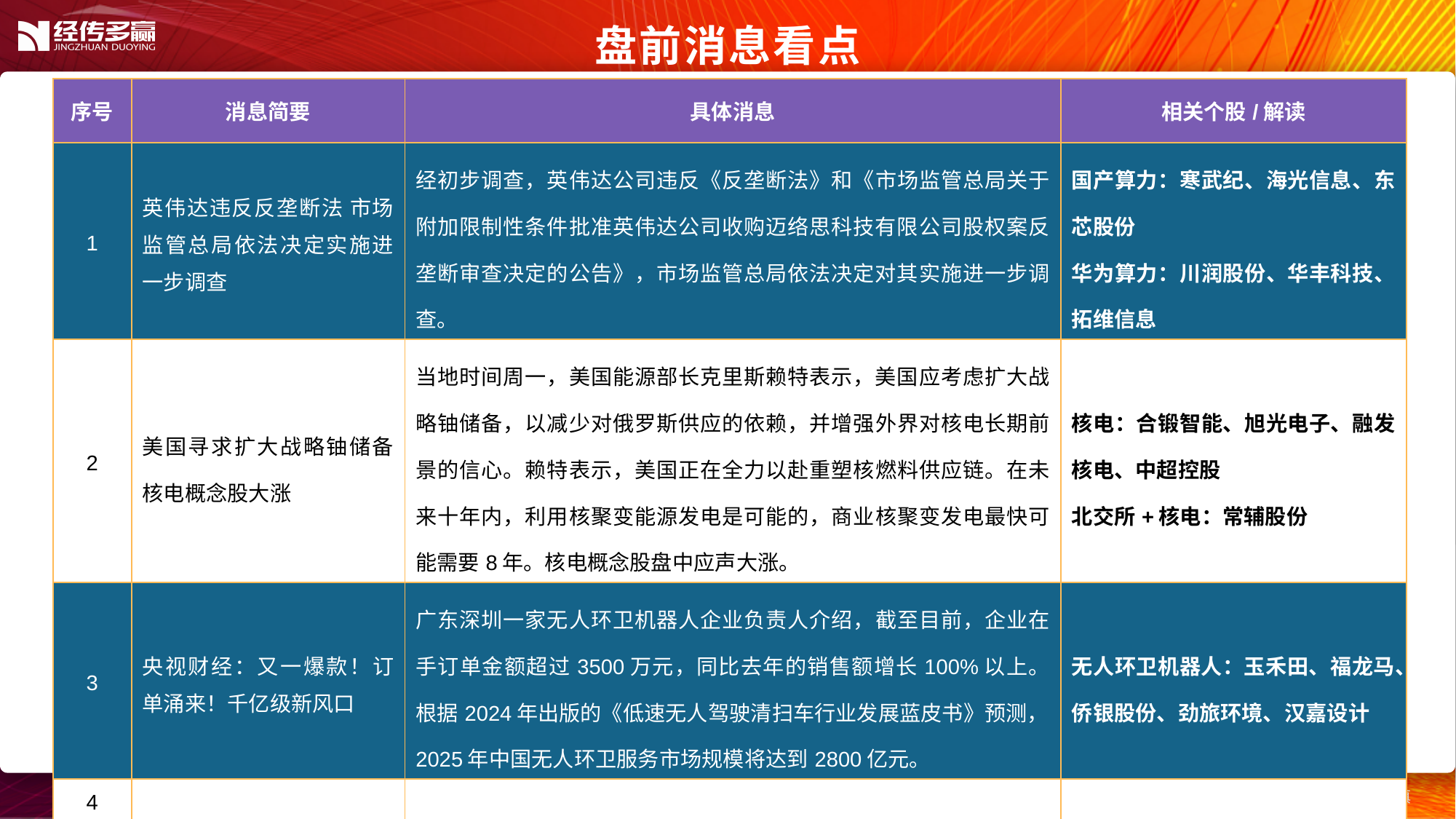

盘前消息看点
| 序号 | 消息简要 | 具体消息 | 相关个股/解读 |
| --- | --- | --- | --- |
| 1 | 英伟达违反反垄断法 市场监管总局依法决定实施进一步调查 | 经初步调查，英伟达公司违反《反垄断法》和《市场监管总局关于附加限制性条件批准英伟达公司收购迈络思科技有限公司股权案反垄断审查决定的公告》，市场监管总局依法决定对其实施进一步调查。 | 国产算力：寒武纪、海光信息、东芯股份 华为算力：川润股份、华丰科技、拓维信息 |
| 2 | 美国寻求扩大战略铀储备 核电概念股大涨 | 当地时间周一，美国能源部长克里斯赖特表示，美国应考虑扩大战略铀储备，以减少对俄罗斯供应的依赖，并增强外界对核电长期前景的信心。赖特表示，美国正在全力以赴重塑核燃料供应链。在未来十年内，利用核聚变能源发电是可能的，商业核聚变发电最快可能需要8年。核电概念股盘中应声大涨。 | 核电：合锻智能、旭光电子、融发核电、中超控股 北交所+核电：常辅股份 |
| 3 | 央视财经：又一爆款！订单涌来！千亿级新风口 | 广东深圳一家无人环卫机器人企业负责人介绍，截至目前，企业在手订单金额超过3500万元，同比去年的销售额增长100%以上。根据2024年出版的《低速无人驾驶清扫车行业发展蓝皮书》预测，2025年中国无人环卫服务市场规模将达到2800亿元。 | 无人环卫机器人：玉禾田、福龙马、侨银股份、劲旅环境、汉嘉设计 |
| 4 |  |  |  |
| 5 |  |  |  |